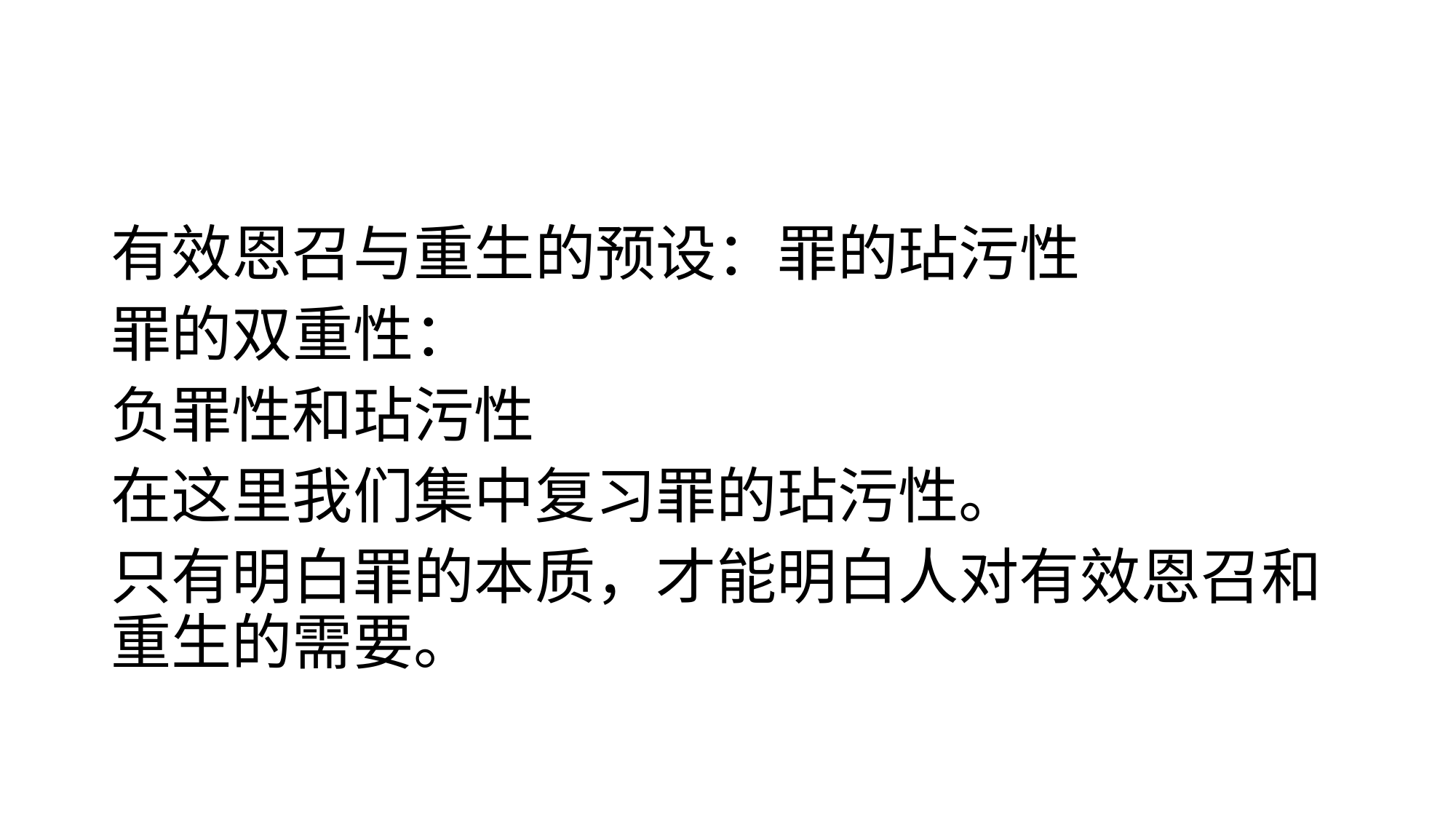

#
有效恩召与重生的预设：罪的玷污性
罪的双重性：
负罪性和玷污性
在这里我们集中复习罪的玷污性。
只有明白罪的本质，才能明白人对有效恩召和重生的需要。